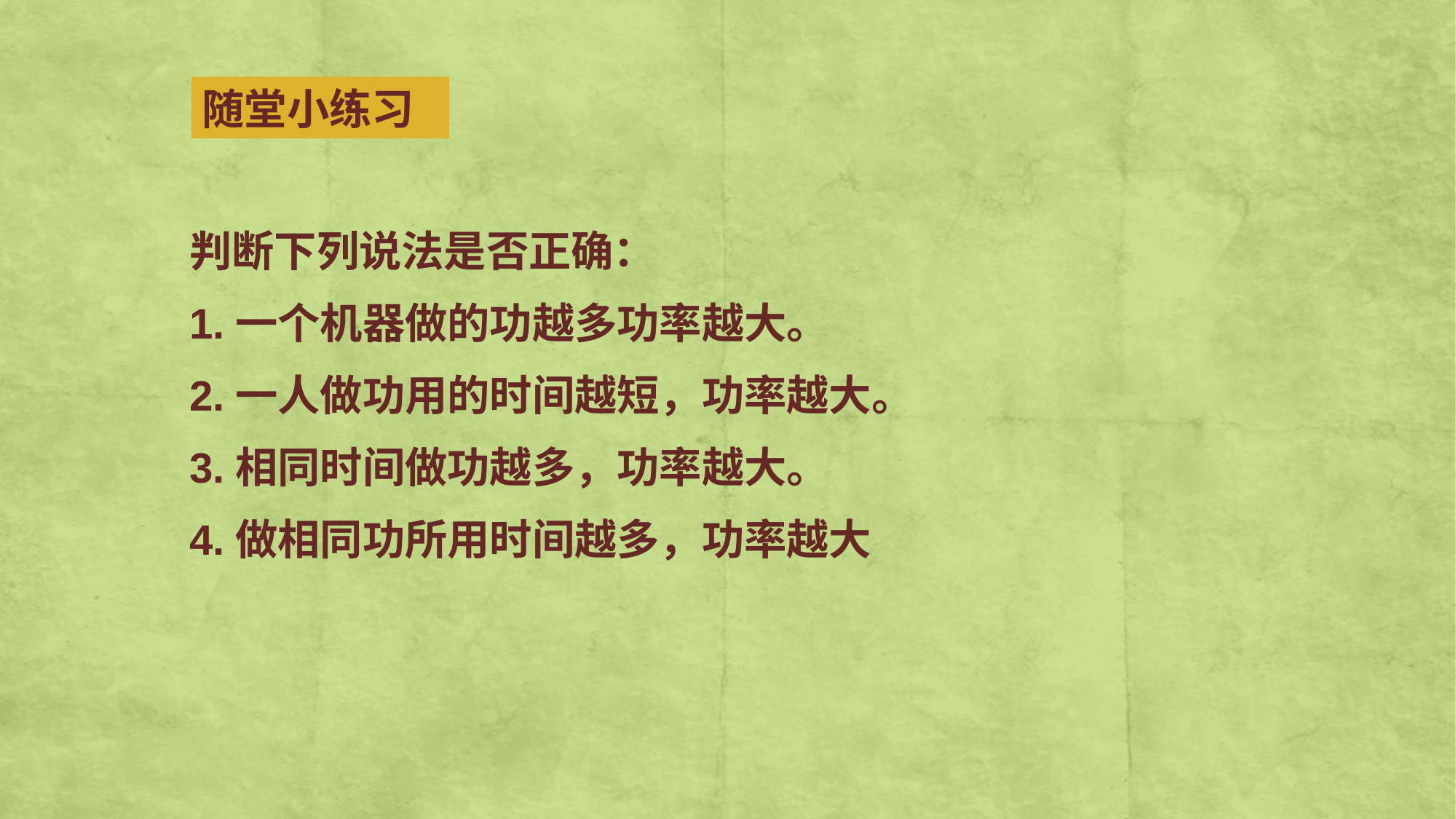

随堂小练习
判断下列说法是否正确：
1.一个机器做的功越多功率越大。
2.一人做功用的时间越短，功率越大。
3.相同时间做功越多，功率越大。
4.做相同功所用时间越多，功率越大